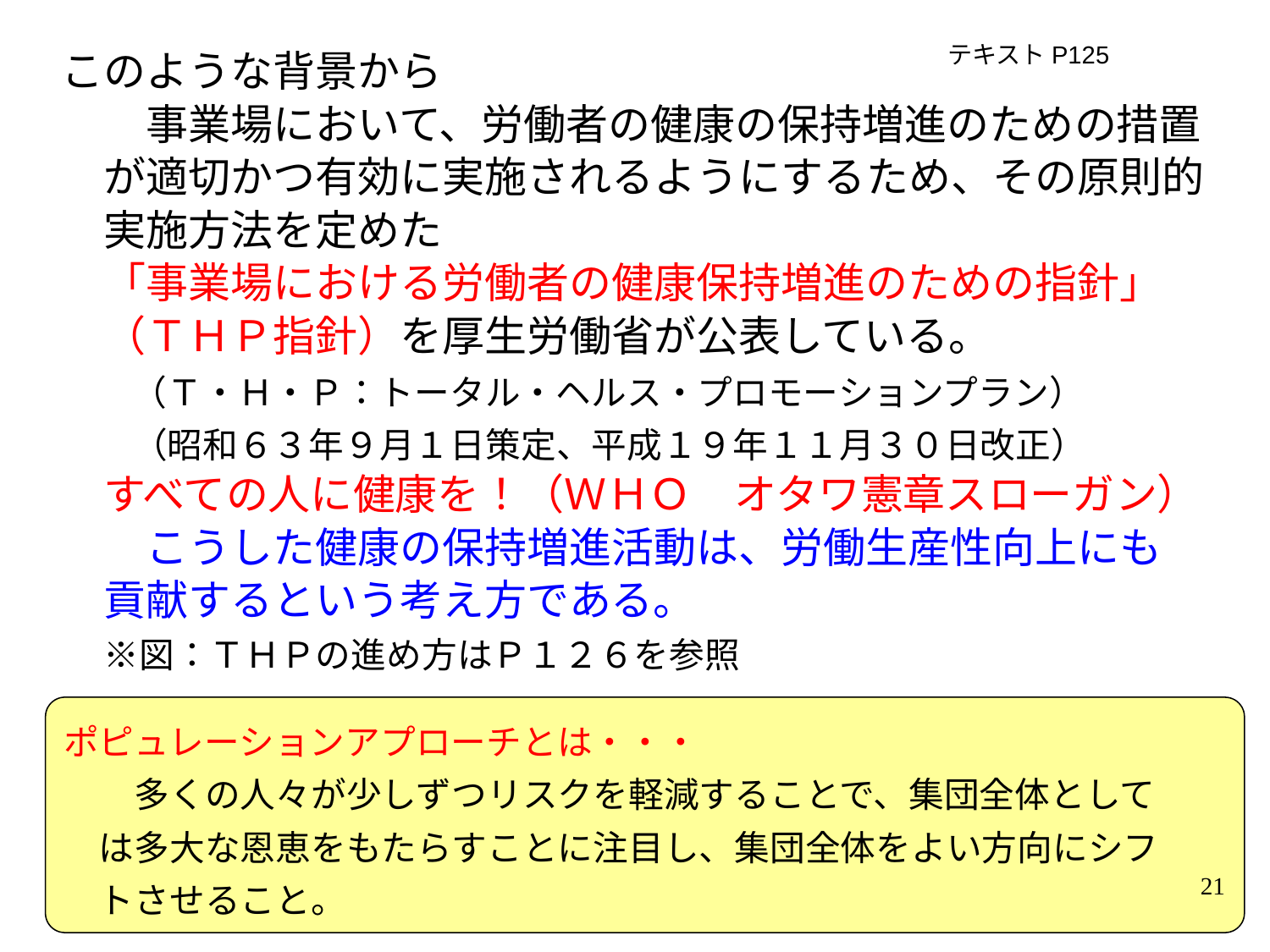

このような背景から
　　事業場において、労働者の健康の保持増進のための措置
　が適切かつ有効に実施されるようにするため、その原則的
　実施方法を定めた
　「事業場における労働者の健康保持増進のための指針」
　（ＴＨＰ指針）を厚生労働省が公表している。
　　（Ｔ・Ｈ・Ｐ：トータル・ヘルス・プロモーションプラン）
　　（昭和６３年９月１日策定、平成１９年１１月３０日改正）
　すべての人に健康を！（ＷＨＯ　オタワ憲章スローガン）
　　こうした健康の保持増進活動は、労働生産性向上にも
　貢献するという考え方である。
　※図：ＴＨＰの進め方はＰ１２６を参照
テキストP125
ポピュレーションアプローチとは・・・
　　多くの人々が少しずつリスクを軽減することで、集団全体として
　は多大な恩恵をもたらすことに注目し、集団全体をよい方向にシフ
　トさせること。
21